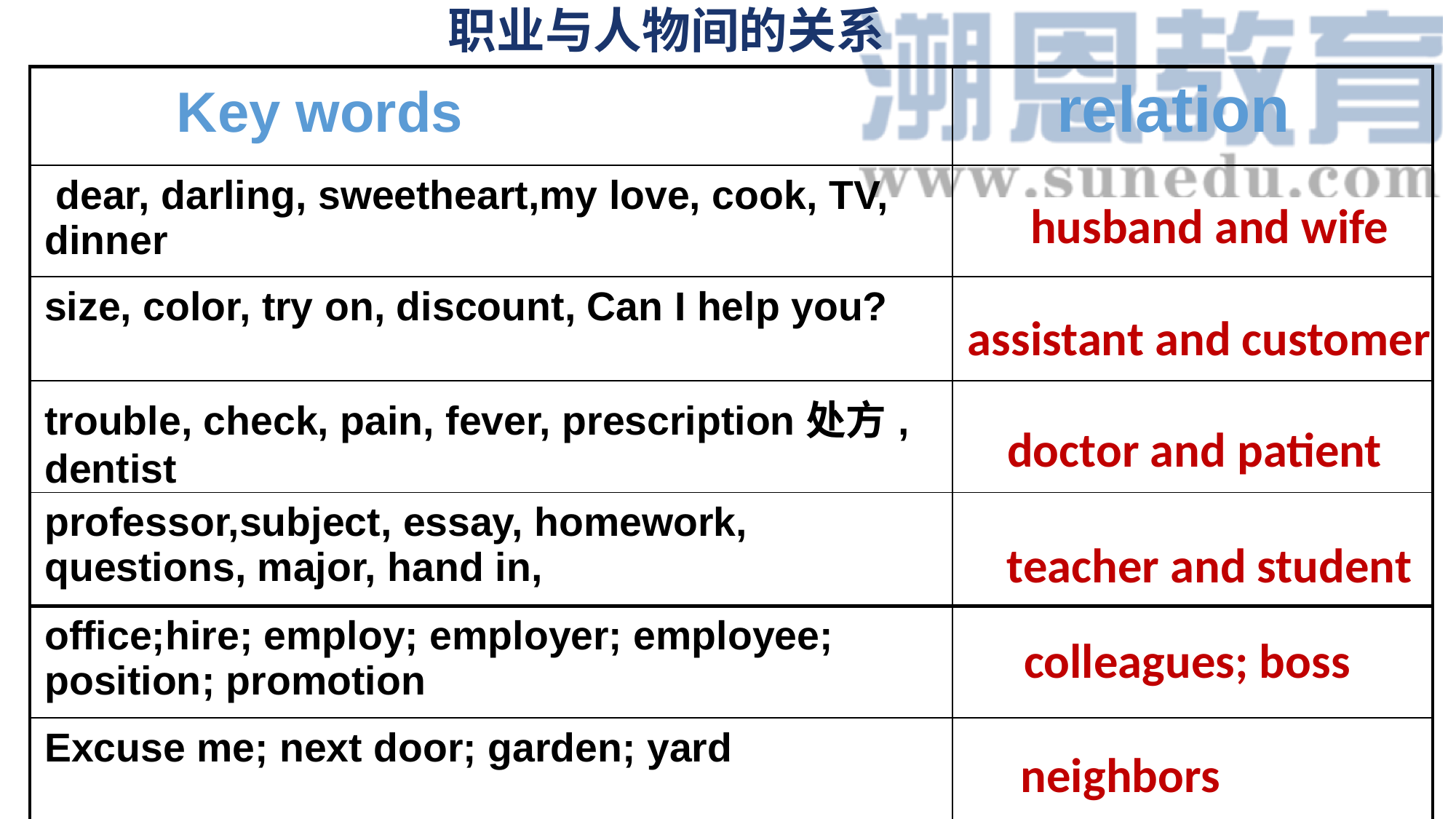

职业与人物间的关系

| Key words | relation |
| --- | --- |
| dear, darling, sweetheart,my love, cook, TV, dinner |  |
| size, color, try on, discount, Can I help you? |  |
| trouble, check, pain, fever, prescription处方, dentist |  |
| professor,subject, essay, homework, questions, major, hand in, |  |
husband and wife
assistant and customer
doctor and patient
teacher and student
| office;hire; employ; employer; employee; position; promotion |  |
| --- | --- |
| Excuse me; next door; garden; yard |  |
|  |  |
|  |  |
|  |  |
colleagues; boss
neighbors